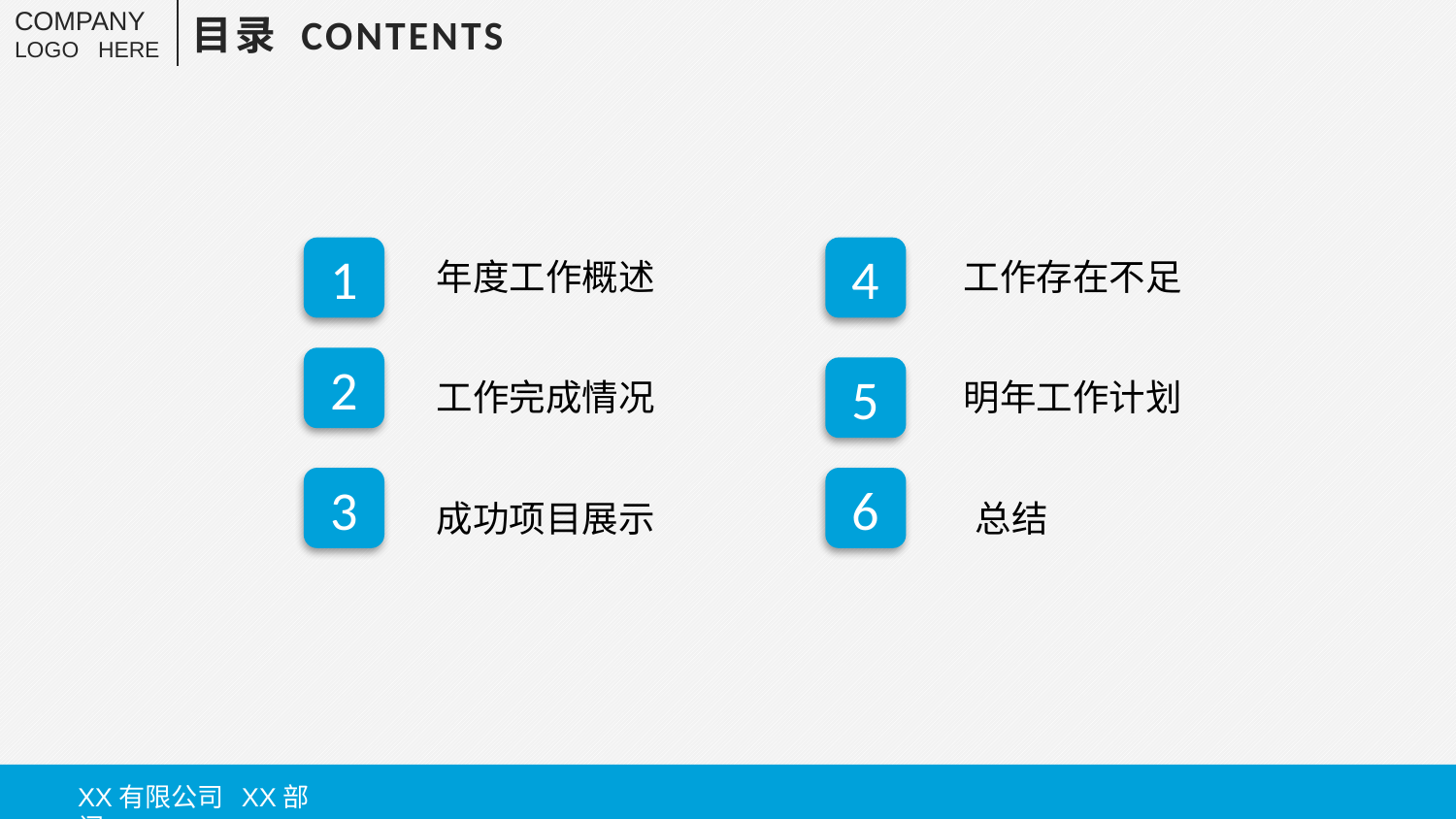

目录 CONTENTS
1
4
工作存在不足
年度工作概述
2
5
明年工作计划
工作完成情况
3
6
总结
成功项目展示